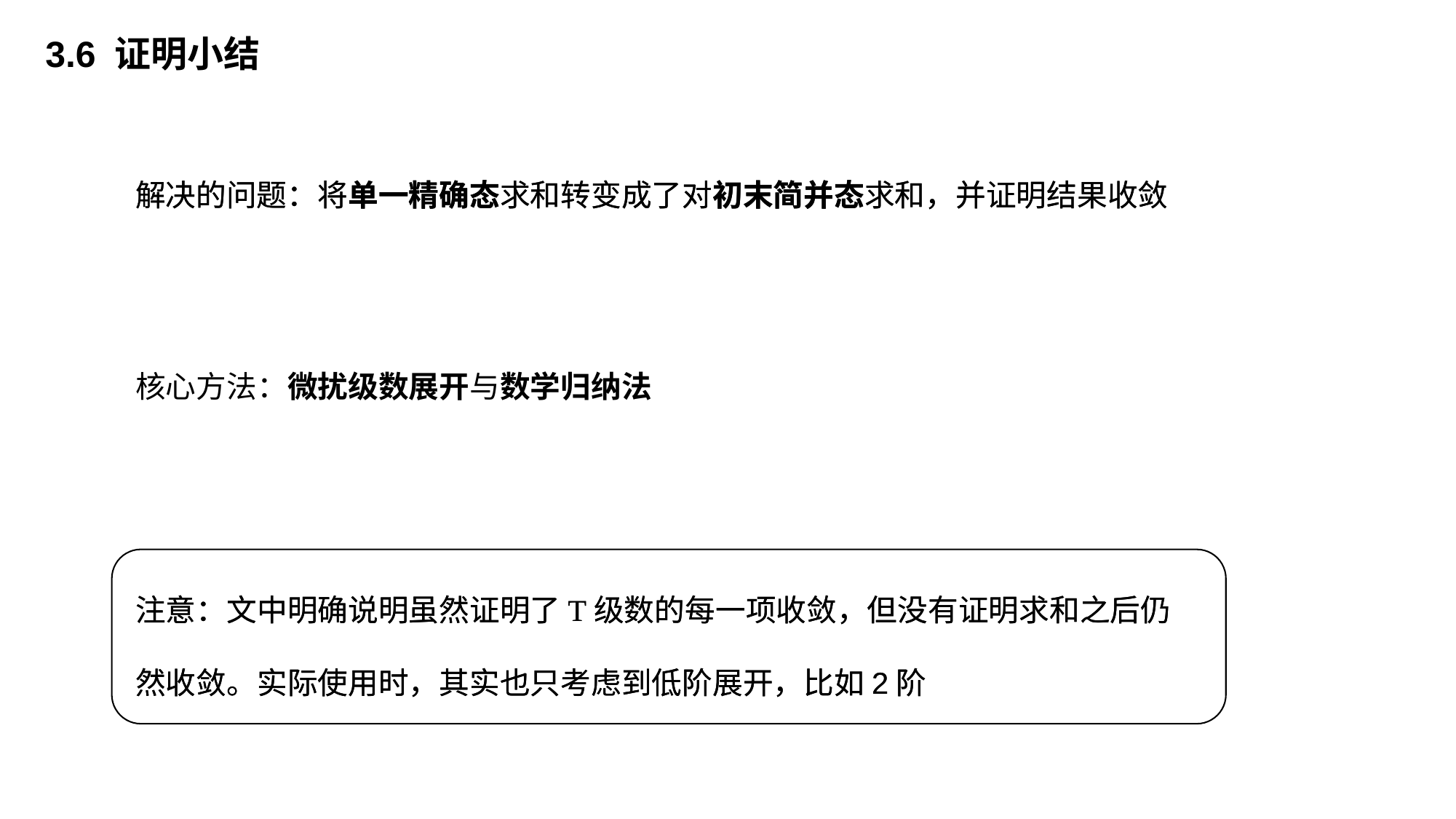

3.6 证明小结
解决的问题：将单一精确态求和转变成了对初末简并态求和，并证明结果收敛
解决的问题：将单一精确态求和转变成了对初末简并态求和，并证明结果收敛
核心方法：微扰级数展开与数学归纳法

注意：文中明确说明虽然证明了T级数的每一项收敛，但没有证明求和之后仍然收敛。实际使用时，其实也只考虑到低阶展开，比如2阶
注意：文中明确说明虽然证明了T级数的每一项收敛，但没有证明求和之后仍然收敛。实际使用时，其实也只考虑到低阶展开，比如2阶
15